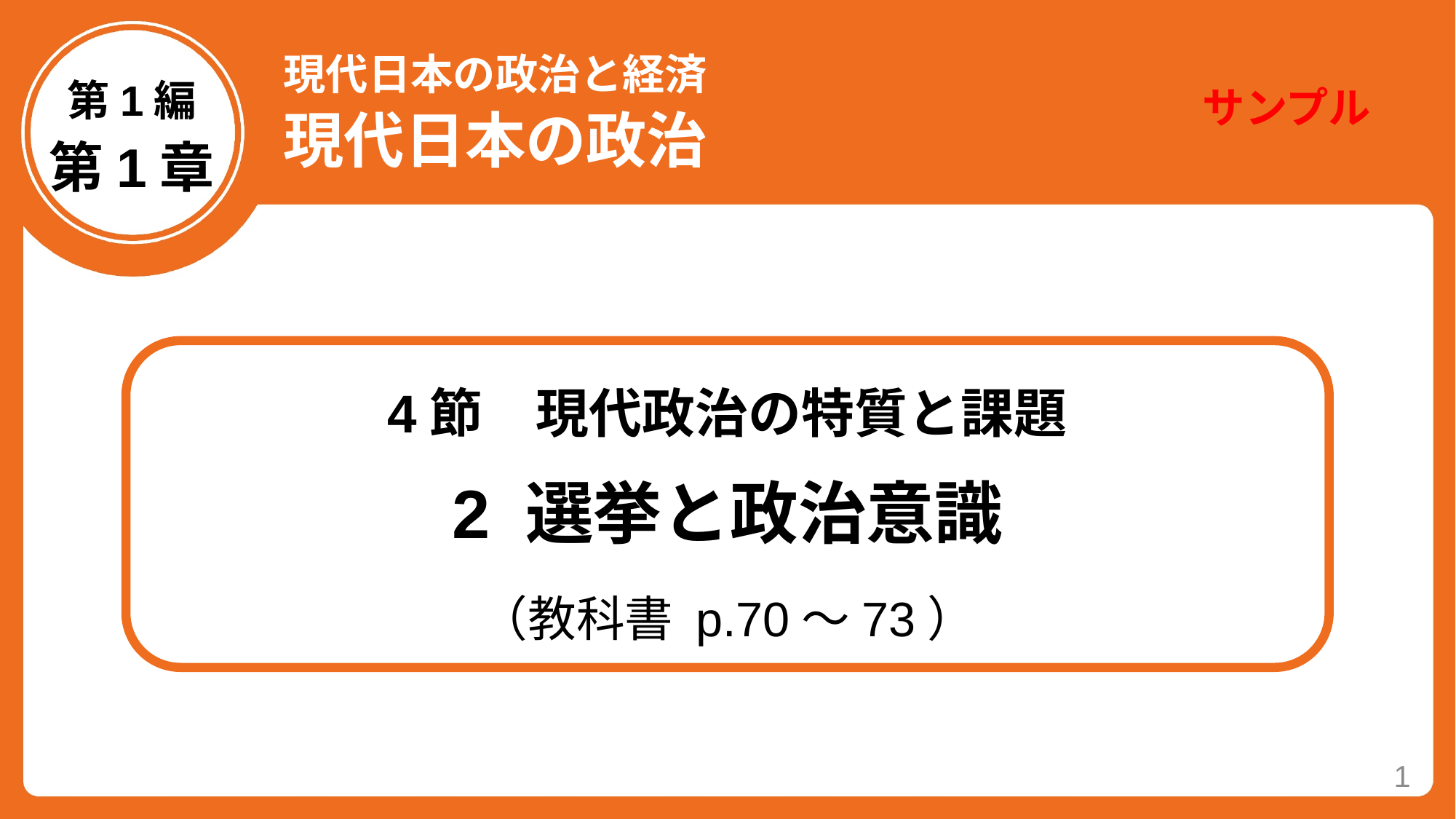

現代日本の政治と経済　　　　　　　　　　　現代日本の政治
第1編
第1章

4節　現代政治の特質と課題
2 選挙と政治意識
（教科書 p.70～73）